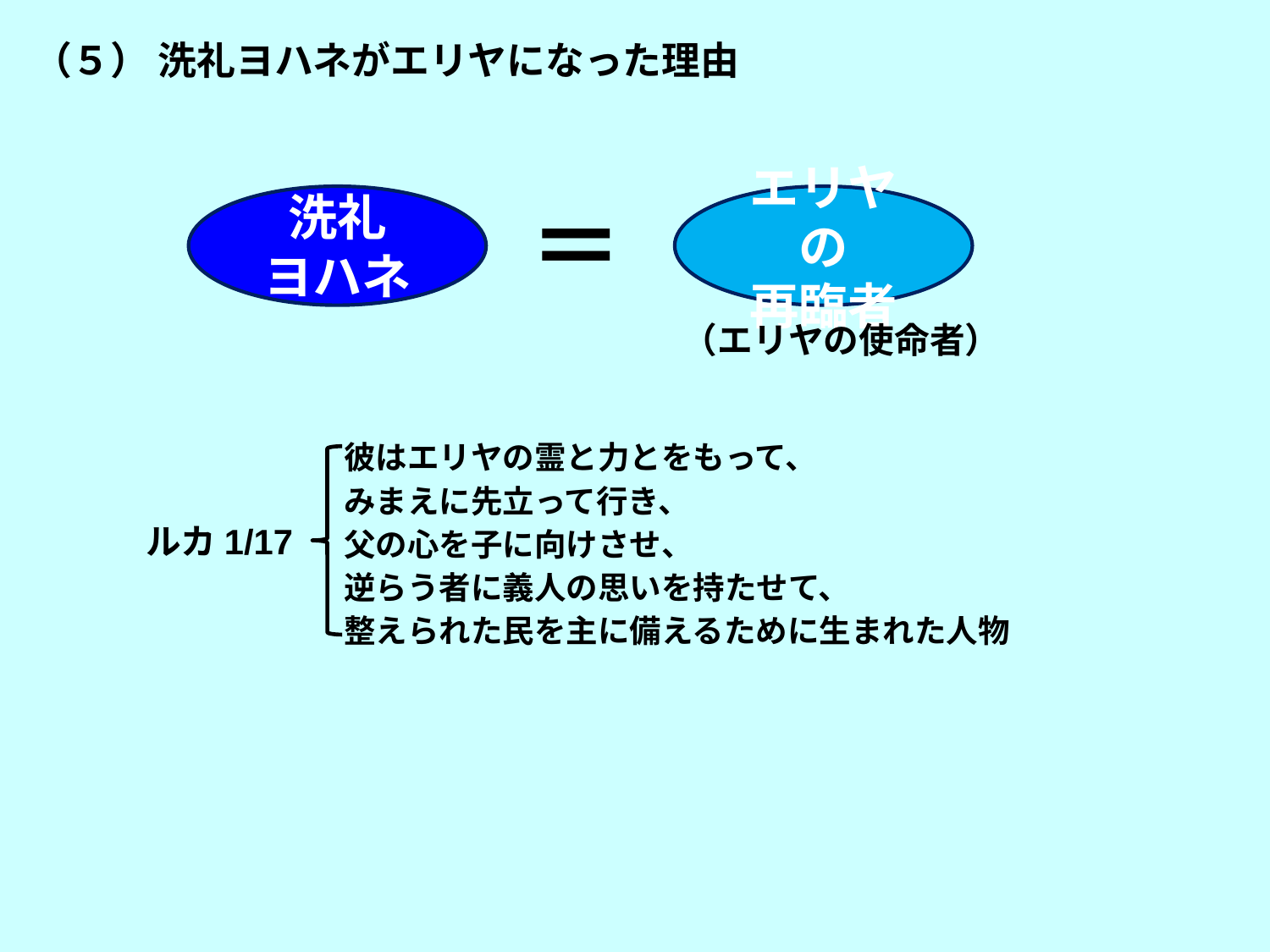

（５） 洗礼ヨハネがエリヤになった理由
＝
洗礼
ヨハネ
エリヤの
再臨者
（エリヤの使命者）
彼はエリヤの霊と力とをもって、
みまえに先立って行き、
父の心を子に向けさせ、
逆らう者に義人の思いを持たせて、
整えられた民を主に備えるために生まれた人物

ルカ1/17